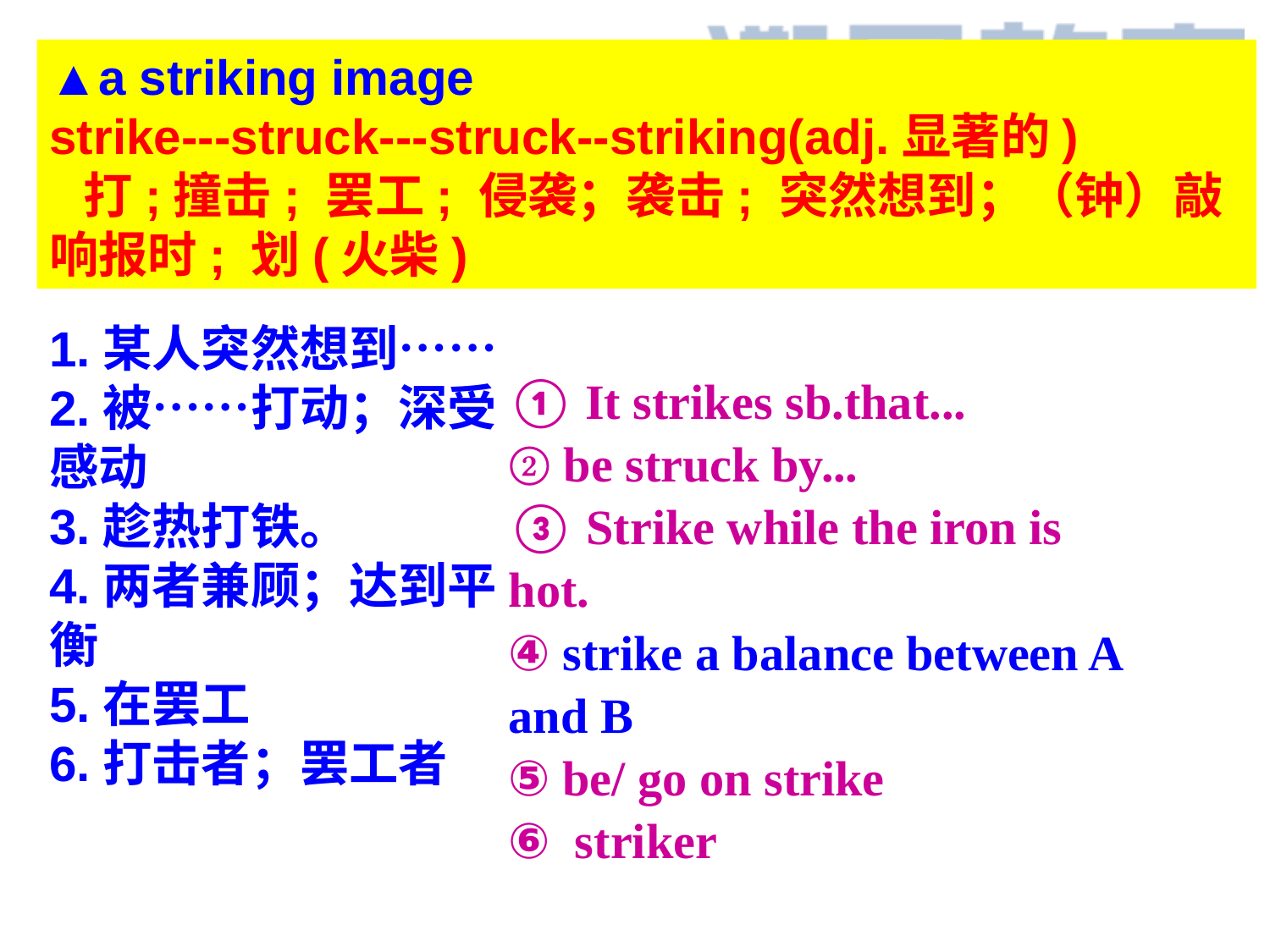

▲a striking image
strike---struck---struck--striking(adj.显著的)
  打;撞击; 罢工; 侵袭；袭击; 突然想到；（钟）敲响报时; 划(火柴)
1.某人突然想到……
2.被……打动；深受感动
3.趁热打铁。
4.两者兼顾；达到平衡
5.在罢工
6.打击者；罢工者

① It strikes sb.that...
② be struck by...
③ Strike while the iron is hot.
④ strike a balance between A and B
⑤ be/ go on strike
⑥  striker